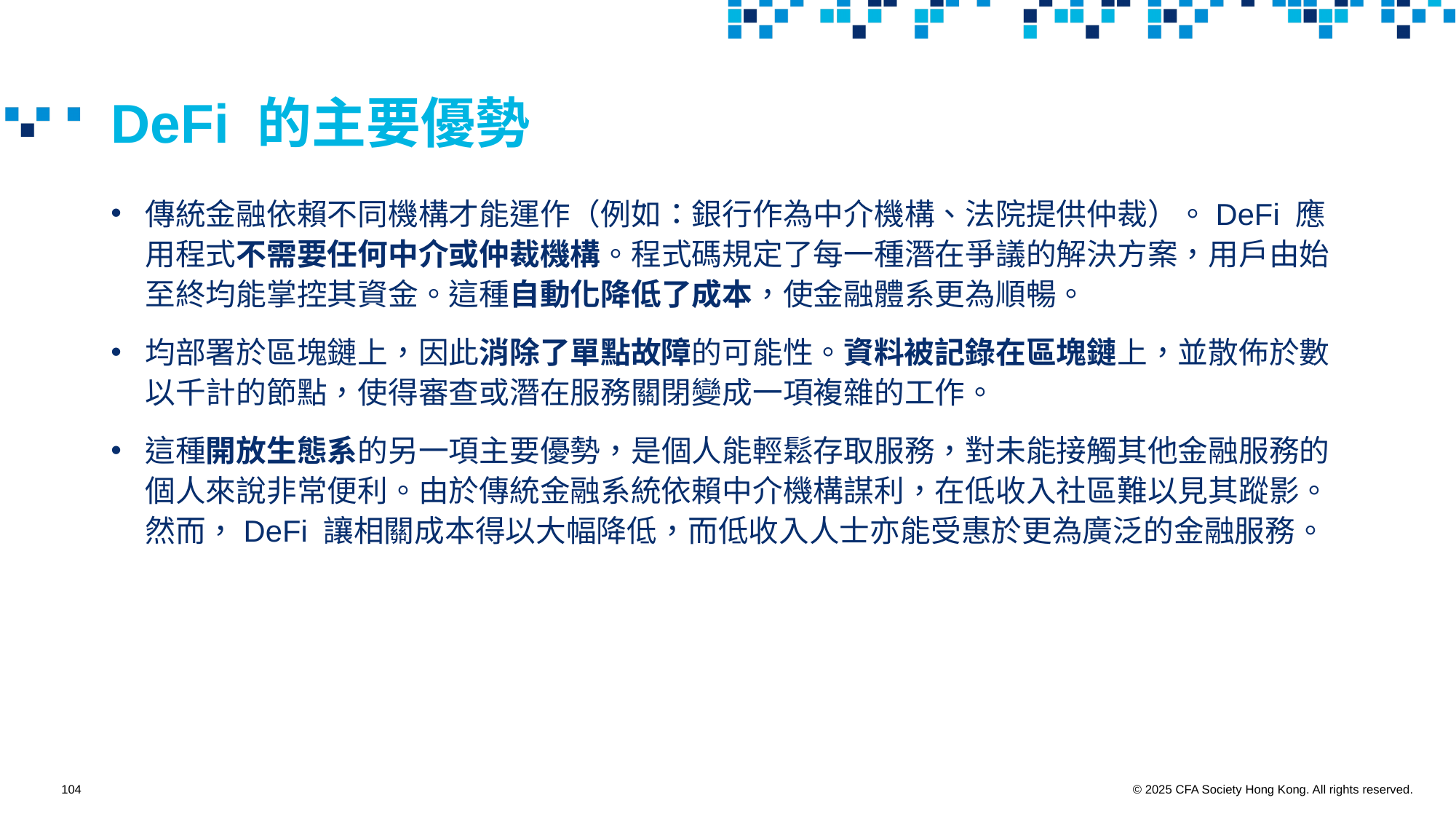

# DeFi 的主要優勢
傳統金融依賴不同機構才能運作（例如：銀行作為中介機構、法院提供仲裁）。DeFi 應用程式不需要任何中介或仲裁機構。程式碼規定了每一種潛在爭議的解決方案，用戶由始至終均能掌控其資金。這種自動化降低了成本，使金融體系更為順暢。
均部署於區塊鏈上，因此消除了單點故障的可能性。資料被記錄在區塊鏈上，並散佈於數以千計的節點，使得審查或潛在服務關閉變成一項複雜的工作。
這種開放生態系的另一項主要優勢，是個人能輕鬆存取服務，對未能接觸其他金融服務的個人來說非常便利。由於傳統金融系統依賴中介機構謀利，在低收入社區難以見其蹤影。然而，DeFi 讓相關成本得以大幅降低，而低收入人士亦能受惠於更為廣泛的金融服務。

104
© 2025 CFA Society Hong Kong. All rights reserved.